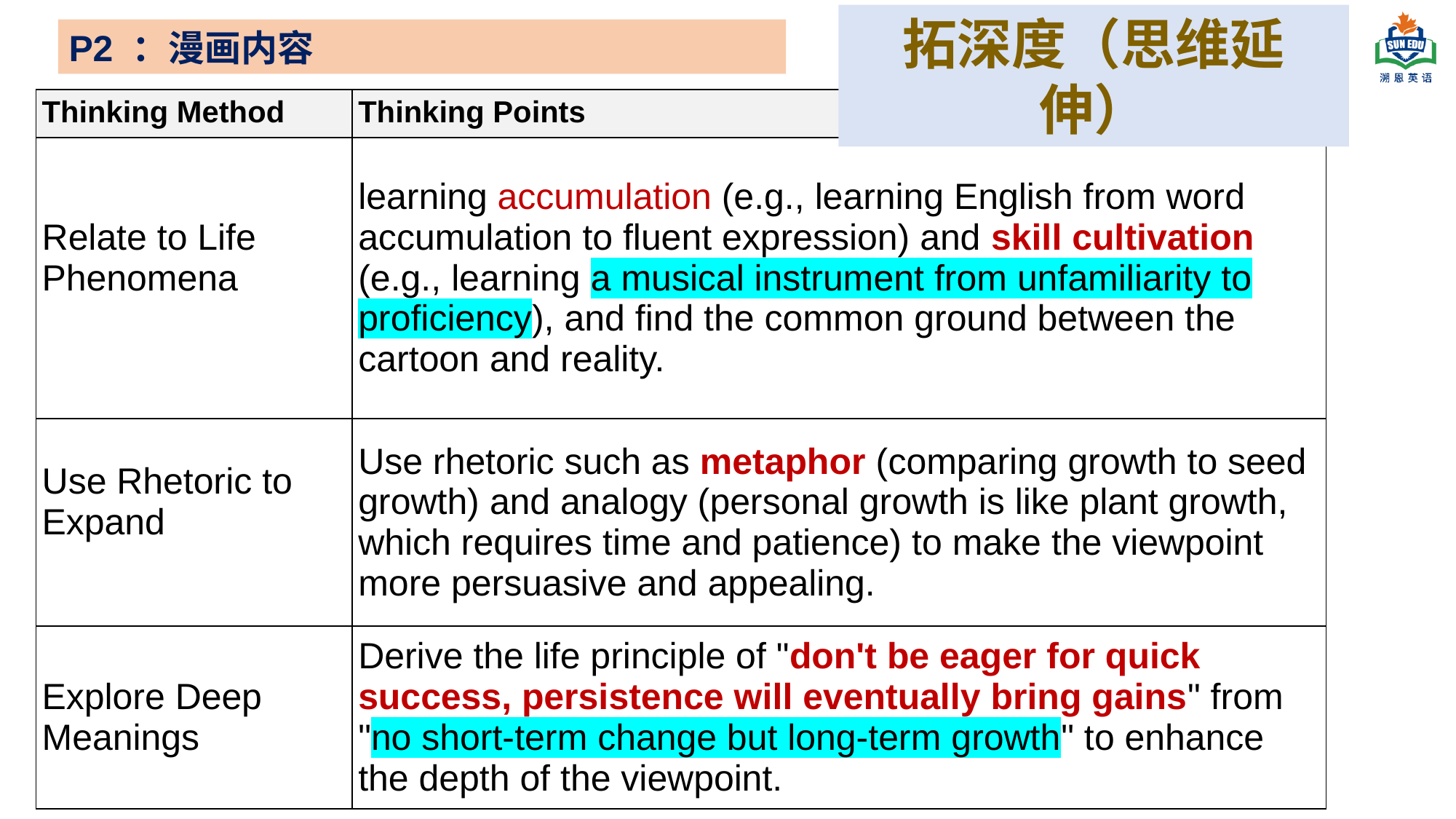

拓深度（思维延伸）
P2 ：漫画内容
| Thinking Method | Thinking Points |
| --- | --- |
| Relate to Life Phenomena | learning accumulation (e.g., learning English from word accumulation to fluent expression) and skill cultivation (e.g., learning a musical instrument from unfamiliarity to proficiency), and find the common ground between the cartoon and reality. |
| Use Rhetoric to Expand | Use rhetoric such as metaphor (comparing growth to seed growth) and analogy (personal growth is like plant growth, which requires time and patience) to make the viewpoint more persuasive and appealing. |
| Explore Deep Meanings | Derive the life principle of "don't be eager for quick success, persistence will eventually bring gains" from "no short-term change but long-term growth" to enhance the depth of the viewpoint. |